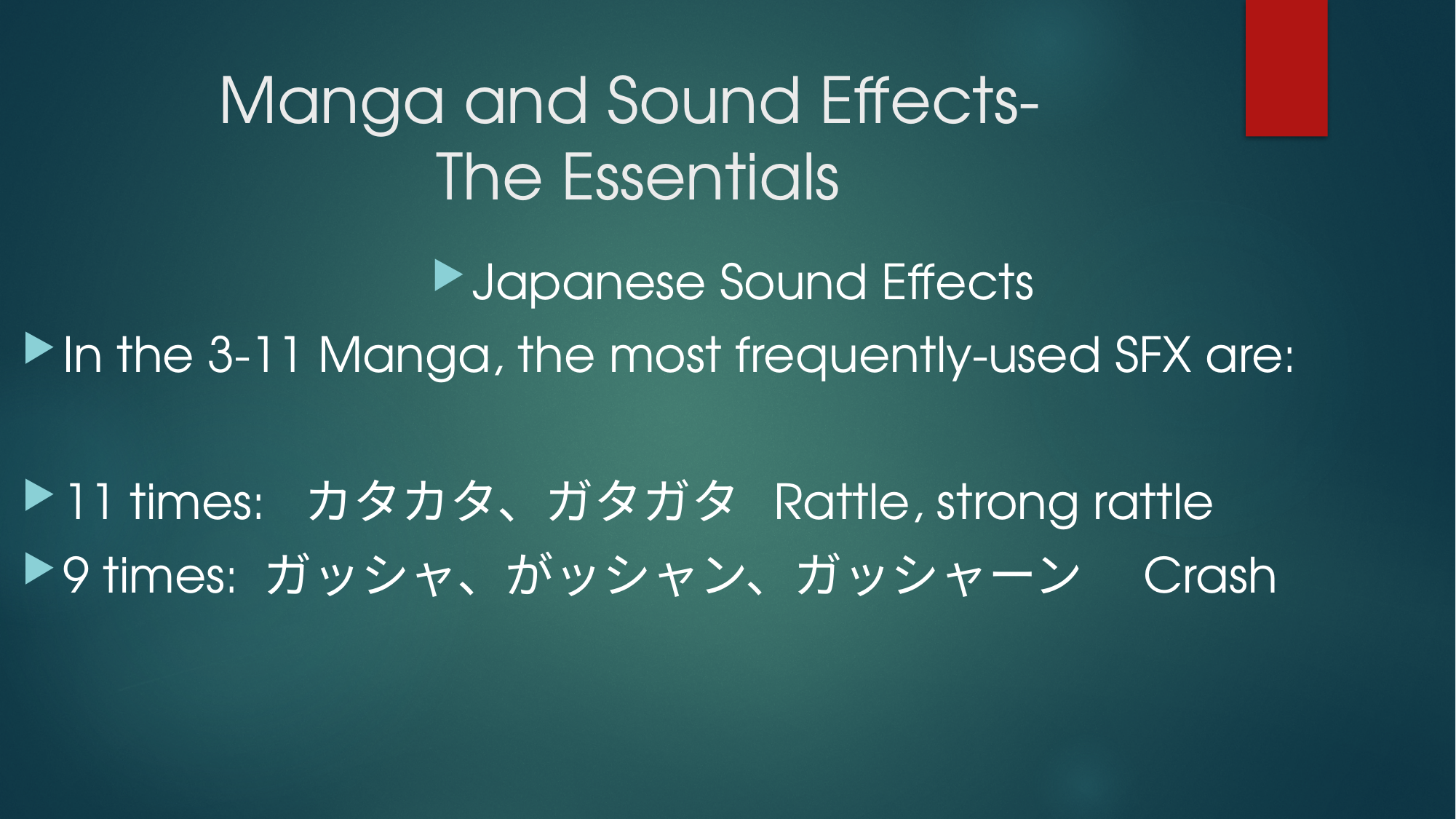

# Manga and Sound Effects- The Essentials
Japanese Sound Effects
In the 3-11 Manga, the most frequently-used SFX are:

11 times:  カタカタ、ガタガタ  Rattle, strong rattle
9 times: ガッシャ、がッシャン、ガッシャーン　Crash